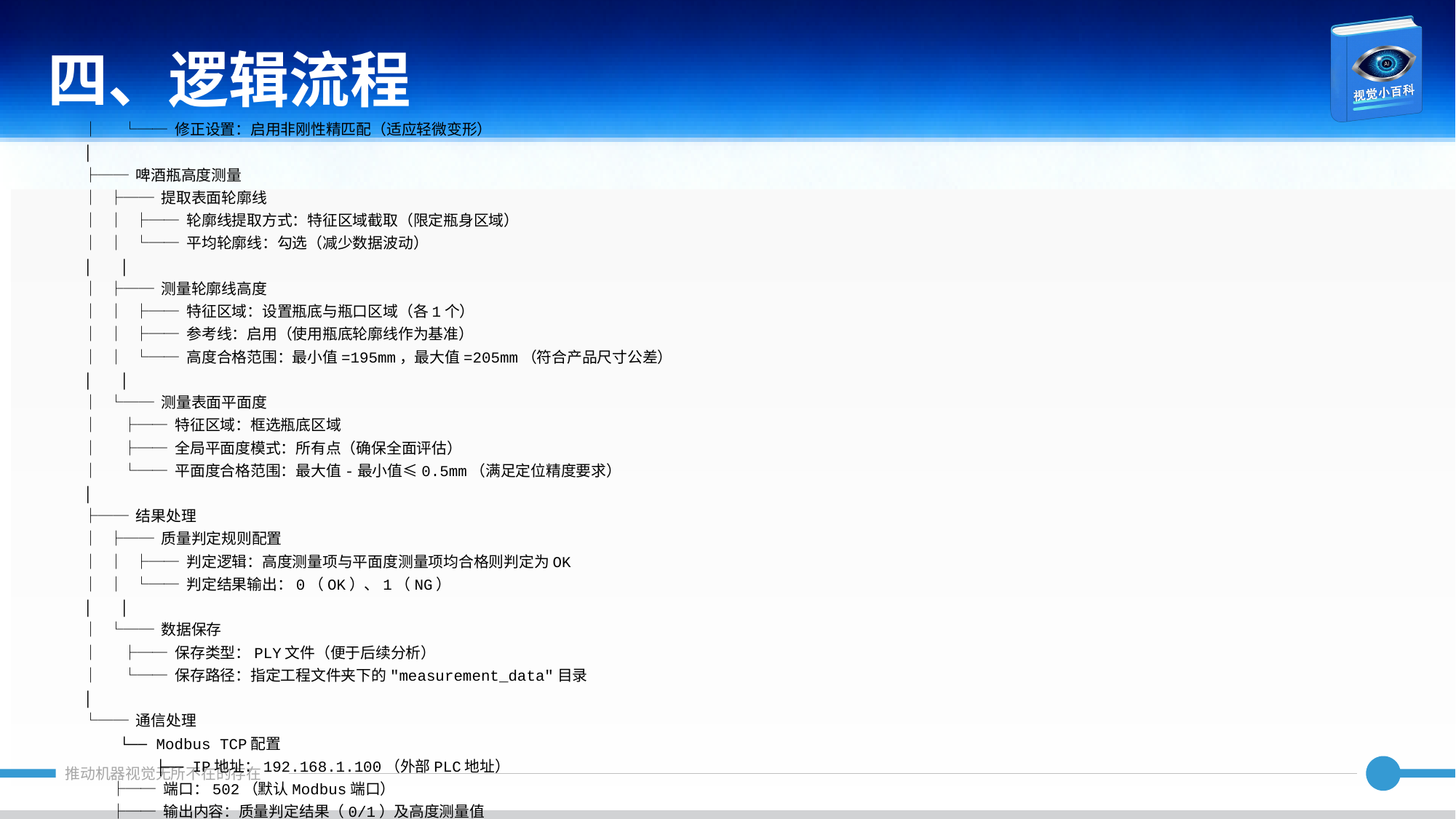

四、逻辑流程

│       └── 修正设置：启用非刚性精匹配（适应轻微变形）
│
├── 啤酒瓶高度测量
│   ├── 提取表面轮廓线
│   │   ├── 轮廓线提取方式：特征区域截取（限定瓶身区域）
│   │   └── 平均轮廓线：勾选（减少数据波动）
│   │
│   ├── 测量轮廓线高度
│   │   ├── 特征区域：设置瓶底与瓶口区域（各1个）
│   │   ├── 参考线：启用（使用瓶底轮廓线作为基准）
│   │   └── 高度合格范围：最小值=195mm，最大值=205mm（符合产品尺寸公差）
│   │
│   └── 测量表面平面度
│       ├── 特征区域：框选瓶底区域
│       ├── 全局平面度模式：所有点（确保全面评估）
│       └── 平面度合格范围：最大值-最小值≤0.5mm（满足定位精度要求）
│
├── 结果处理
│   ├── 质量判定规则配置
│   │   ├── 判定逻辑：高度测量项与平面度测量项均合格则判定为OK
│   │   └── 判定结果输出：0（OK）、1（NG）
│   │
│   └── 数据保存
│       ├── 保存类型：PLY文件（便于后续分析）
│       └── 保存路径：指定工程文件夹下的"measurement_data"目录
│
└── 通信处理
    └── Modbus TCP配置
        ├── IP地址：192.168.1.100（外部PLC地址）
        ├── 端口：502（默认Modbus端口）
        ├── 输出内容：质量判定结果（0/1）及高度测量值
        └── 数据格式：32位浮点数（高度值）、16位整数（判定结果）
10